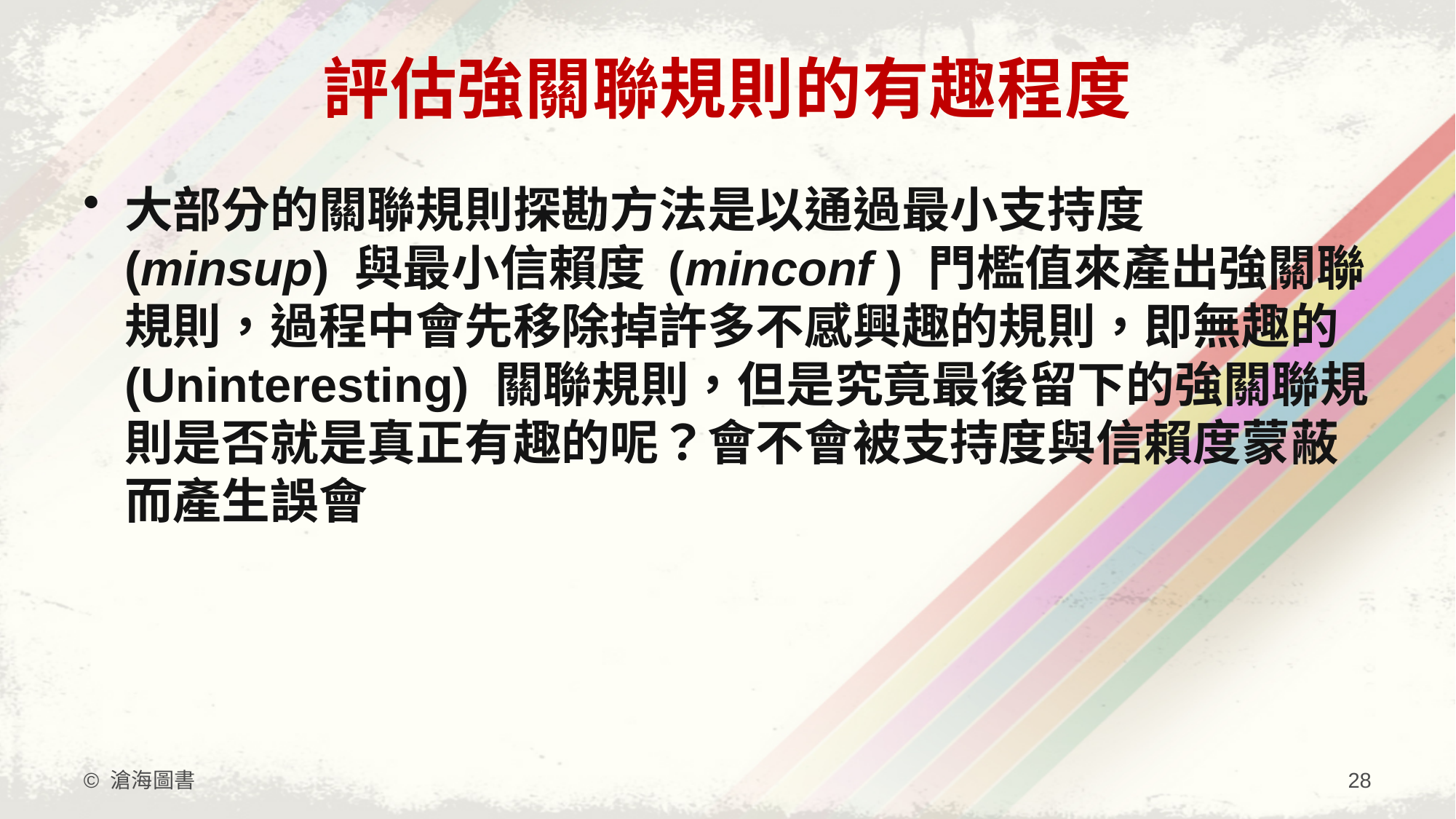

# 評估強關聯規則的有趣程度
大部分的關聯規則探勘方法是以通過最小支持度 (minsup) 與最小信賴度 (minconf ) 門檻值來產出強關聯規則，過程中會先移除掉許多不感興趣的規則，即無趣的 (Uninteresting) 關聯規則，但是究竟最後留下的強關聯規則是否就是真正有趣的呢？會不會被支持度與信賴度蒙蔽而產生誤會
© 滄海圖書

28